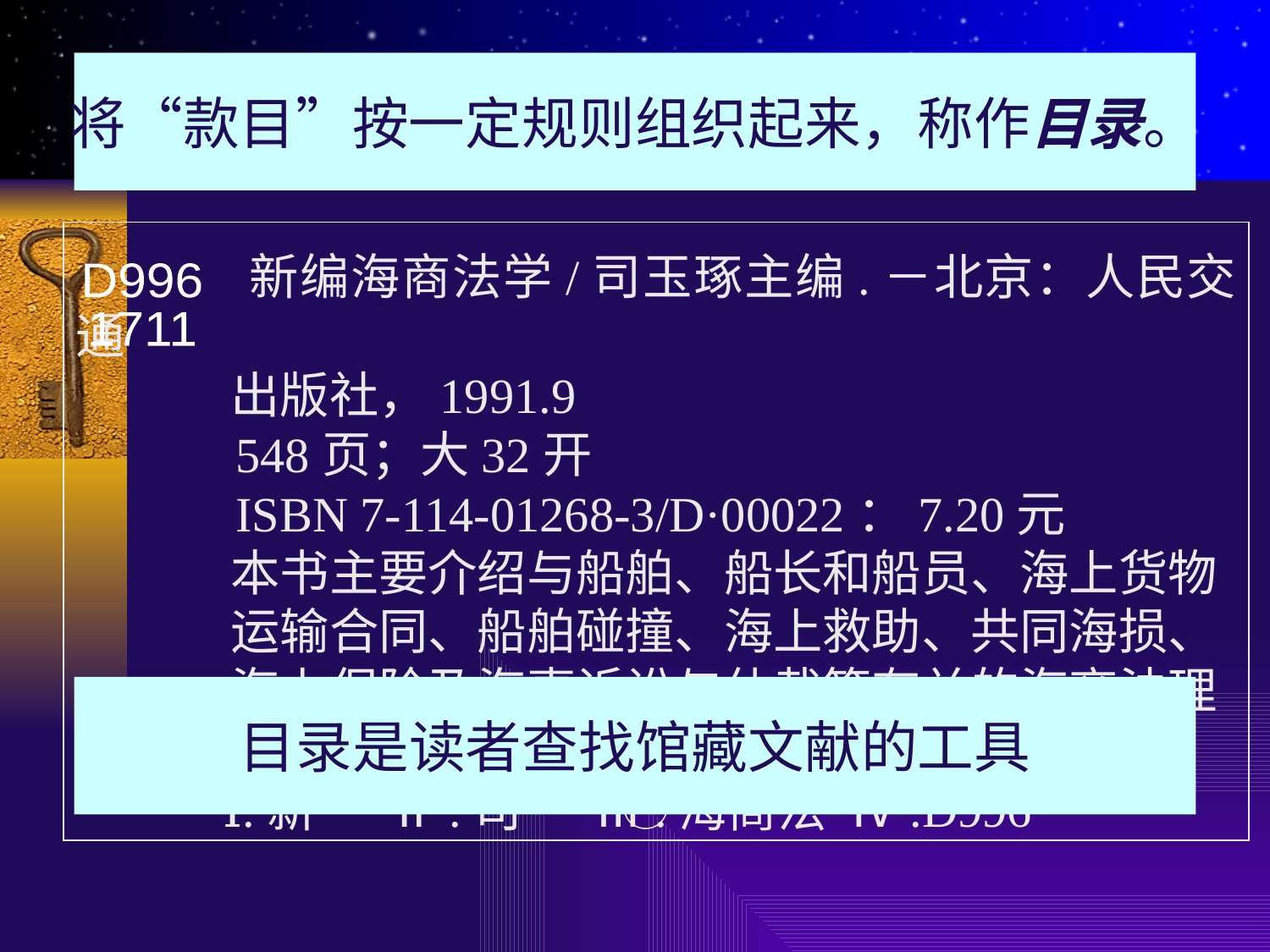

将“款目”按一定规则组织起来，称作目录。
#
一张卡片款目的例样：

             新编海商法学/司玉琢主编.－北京：人民交通
             出版社，1991.9
             548页；大32开
             ISBN 7-114-01268-3/D·00022：7.20元
             本书主要介绍与船舶、船长和船员、海上货物
             运输合同、船舶碰撞、海上救助、共同海损、
             海上保险及海事诉讼与仲裁等有关的海商法理
             论和实务。
            Ⅰ.新…  Ⅱ.司…  Ⅲ.海商法  Ⅳ.D996
D996
1711

目录是读者查找馆藏文献的工具